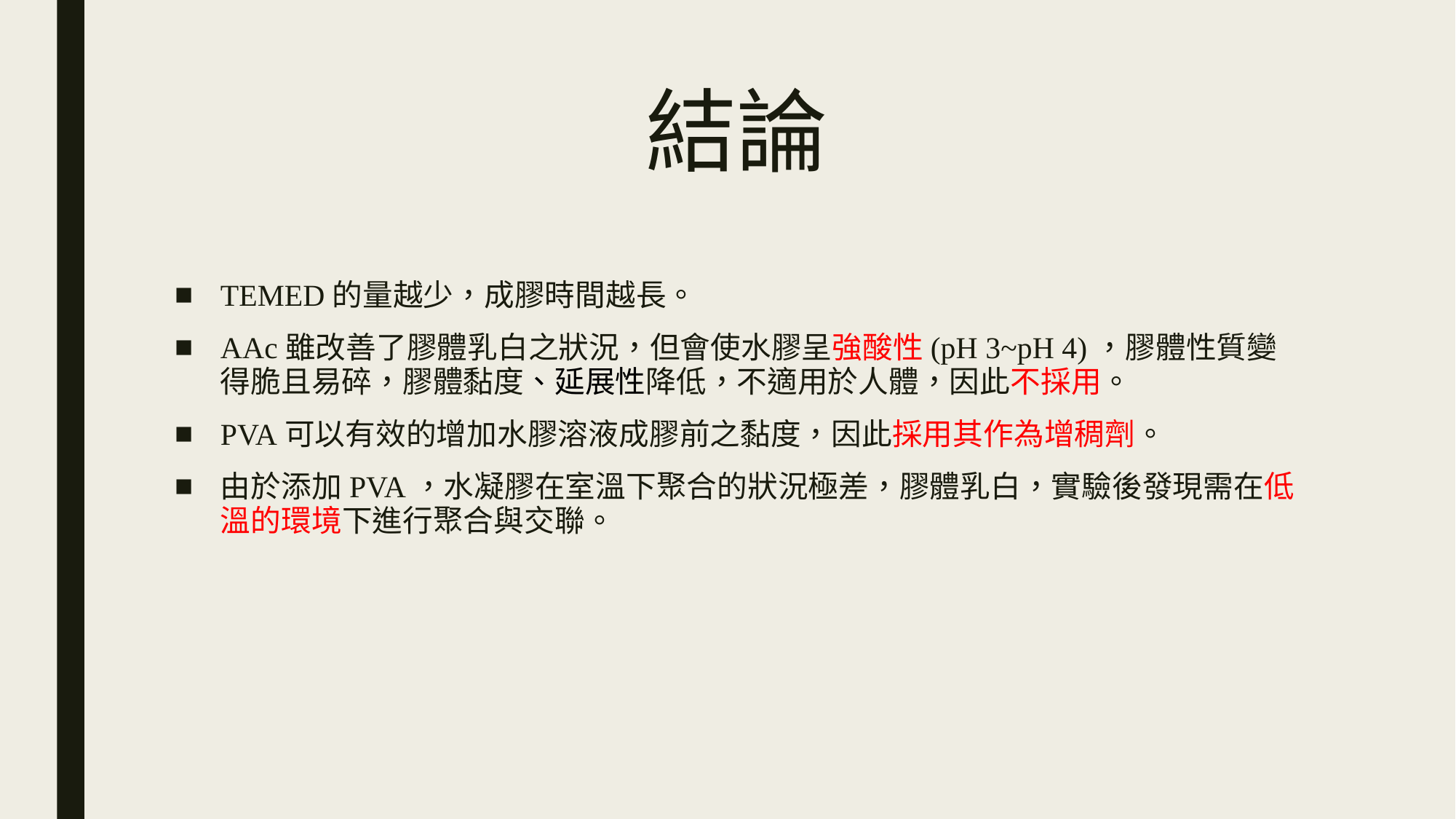

# 結論
TEMED的量越少，成膠時間越長。
AAc雖改善了膠體乳白之狀況，但會使水膠呈強酸性(pH 3~pH 4)，膠體性質變得脆且易碎，膠體黏度、延展性降低，不適用於人體，因此不採用。
PVA可以有效的增加水膠溶液成膠前之黏度，因此採用其作為增稠劑。
由於添加PVA，水凝膠在室溫下聚合的狀況極差，膠體乳白，實驗後發現需在低溫的環境下進行聚合與交聯。